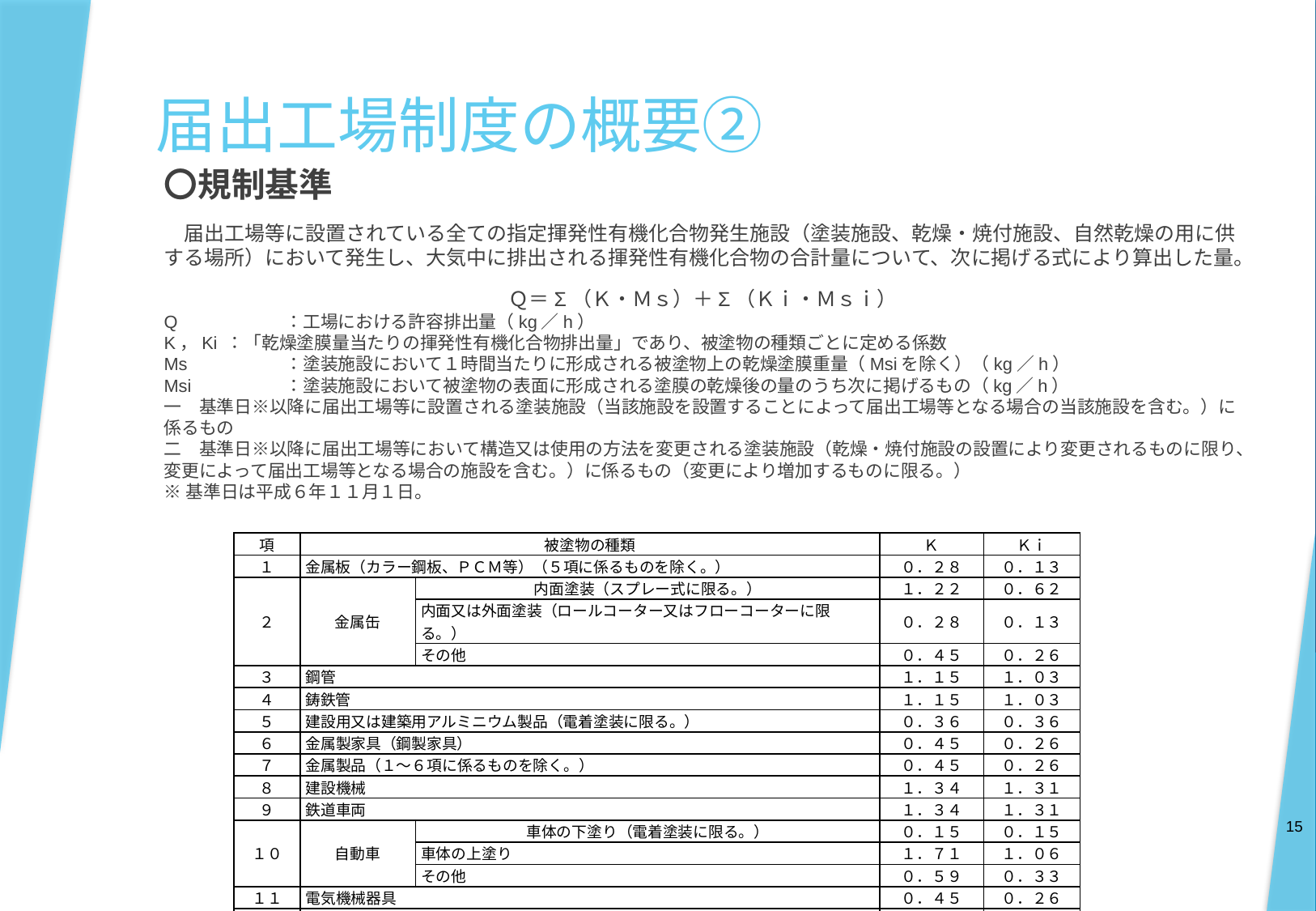

# 届出工場制度の概要②
〇規制基準
　届出工場等に設置されている全ての指定揮発性有機化合物発生施設（塗装施設、乾燥・焼付施設、自然乾燥の用に供する場所）において発生し、大気中に排出される揮発性有機化合物の合計量について、次に掲げる式により算出した量。
Ｑ＝Σ（Ｋ・Ｍｓ）＋Σ（Ｋｉ・Ｍｓｉ）
Q	：工場における許容排出量（kg／h）
K，Ki ：「乾燥塗膜量当たりの揮発性有機化合物排出量」であり、被塗物の種類ごとに定める係数
Ms	：塗装施設において１時間当たりに形成される被塗物上の乾燥塗膜重量（Msiを除く）（kg／h）
Msi	：塗装施設において被塗物の表面に形成される塗膜の乾燥後の量のうち次に掲げるもの（kg／h）
一　基準日※以降に届出工場等に設置される塗装施設（当該施設を設置することによって届出工場等となる場合の当該施設を含む。）に係るもの
二　基準日※以降に届出工場等において構造又は使用の方法を変更される塗装施設（乾燥・焼付施設の設置により変更されるものに限り、変更によって届出工場等となる場合の施設を含む。）に係るもの（変更により増加するものに限る。）
※基準日は平成６年１１月１日。

| 項 | 被塗物の種類 |  | Ｋ | Ｋｉ |
| --- | --- | --- | --- | --- |
| １ | 金属板（カラー鋼板、ＰＣＭ等）（５項に係るものを除く。） |  | ０．２８ | ０．１３ |
| ２ | 金属缶 | 内面塗装（スプレー式に限る。） | １．２２ | ０．６２ |
|  |  | 内面又は外面塗装（ロールコーター又はフローコーターに限る。） | ０．２８ | ０．１３ |
|  |  | その他 | ０．４５ | ０．２６ |
| ３ | 鋼管 |  | １．１５ | １．０３ |
| ４ | 鋳鉄管 |  | １．１５ | １．０３ |
| ５ | 建設用又は建築用アルミニウム製品（電着塗装に限る。） |  | ０．３６ | ０．３６ |
| ６ | 金属製家具（鋼製家具） |  | ０．４５ | ０．２６ |
| ７ | 金属製品（１～６項に係るものを除く。） |  | ０．４５ | ０．２６ |
| ８ | 建設機械 |  | １．３４ | １．３１ |
| ９ | 鉄道車両 |  | １．３４ | １．３１ |
| １０ | 自動車 | 車体の下塗り（電着塗装に限る。） | ０．１５ | ０．１５ |
|  |  | 車体の上塗り | １．７１ | １．０６ |
|  |  | その他 | ０．５９ | ０．３３ |
| １１ | 電気機械器具 |  | ０．４５ | ０．２６ |
| １２ | 機械器具（農業用機械等）（８～１１項に係るものを除く。） |  | ０．８２ | ０．７０ |
| １３ | 建設用又は建築用木製品 |  | ０．５３ | ０．２８ |
| １４ | その他の製品（塗工紙等） |  | ０．５５ | ０．３８ |

15